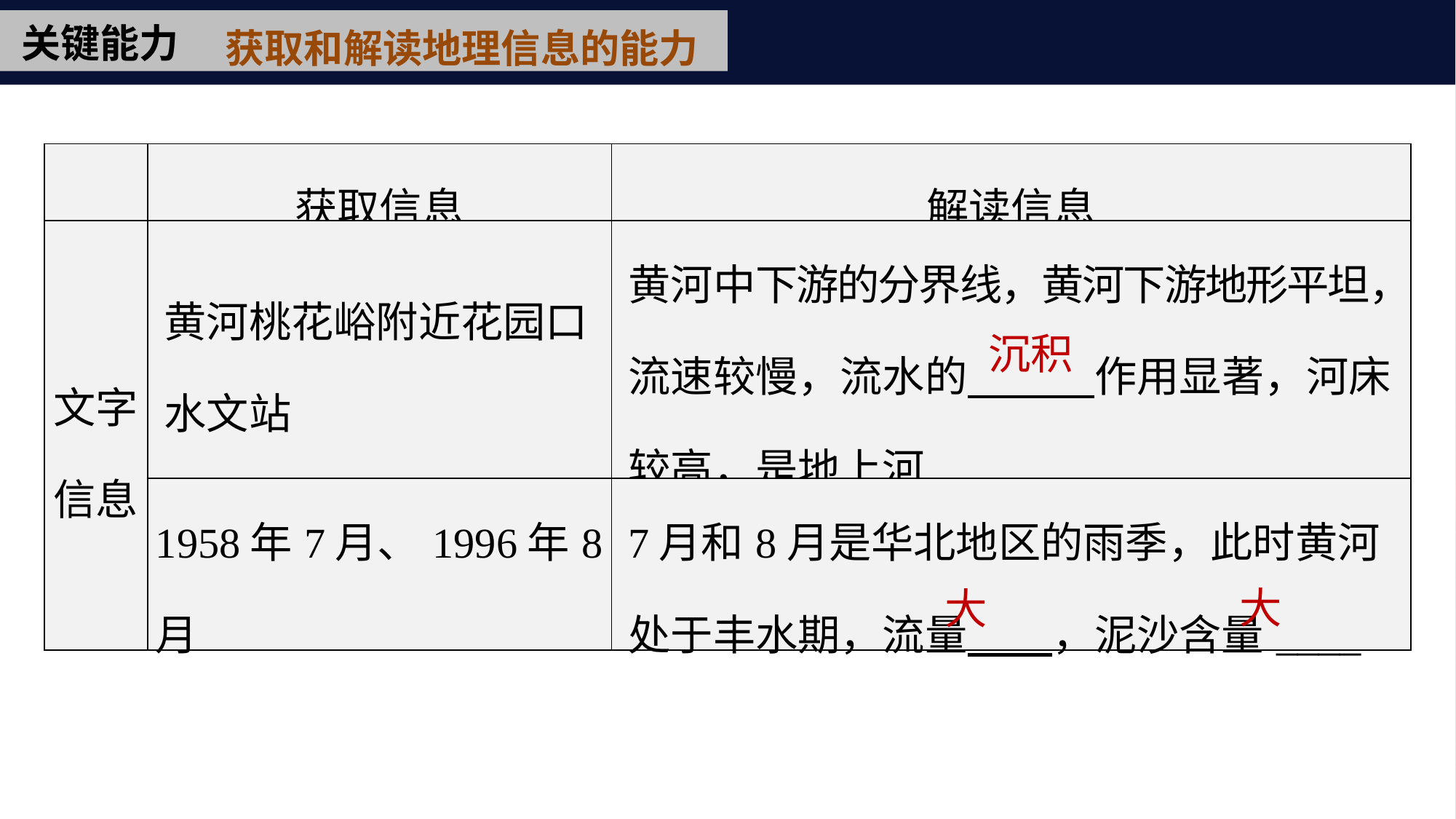

获取和解读地理信息的能力

关键能力
|  | 获取信息 | 解读信息 |
| --- | --- | --- |
| 文字信息 | 黄河桃花峪附近花园口水文站 | 黄河中下游的分界线，黄河下游地形平坦，流速较慢，流水的　　　作用显著，河床较高，是地上河 |
|  | 1958年7月、1996年8月 | 7月和8月是华北地区的雨季，此时黄河处于丰水期，流量　　，泥沙含量\_\_\_\_ |
沉积
大
大